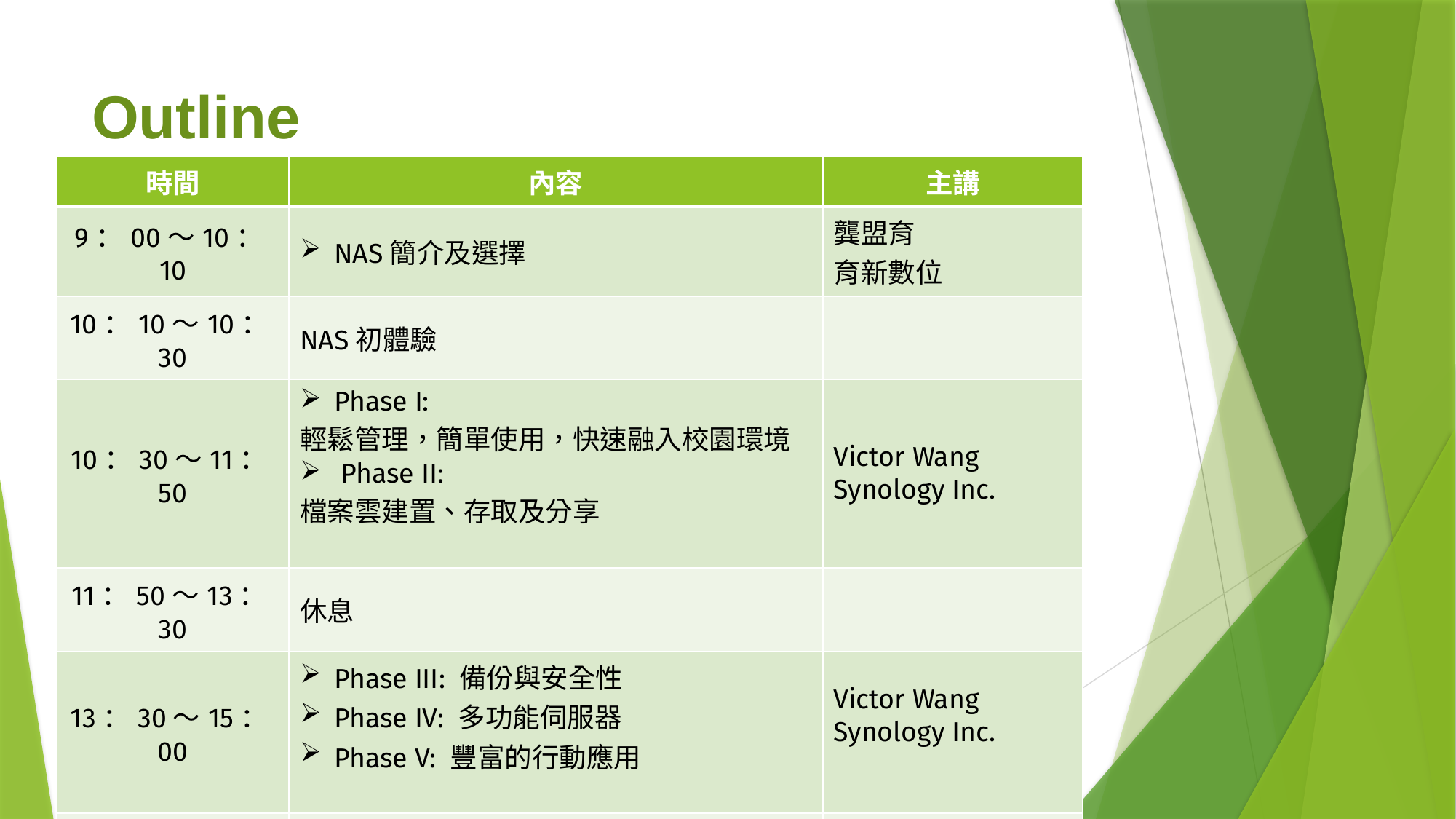

# Outline
| 時間 | 內容 | 主講 |
| --- | --- | --- |
| 9：00～10：10 | NAS簡介及選擇 | 龔盟育 育新數位 |
| 10：10～10：30 | NAS初體驗 |  |
| 10：30～11：50 | Phase I: 輕鬆管理，簡單使用，快速融入校園環境 Phase II: 檔案雲建置、存取及分享 | Victor Wang Synology Inc. |
| 11：50～13：30 | 休息 |  |
| 13：30～15：00 | Phase III: 備份與安全性 Phase IV: 多功能伺服器 Phase V: 豐富的行動應用 | Victor Wang Synology Inc. |
| 15：00～15：30 | Q & A | Tashi Sun Synology Inc. |